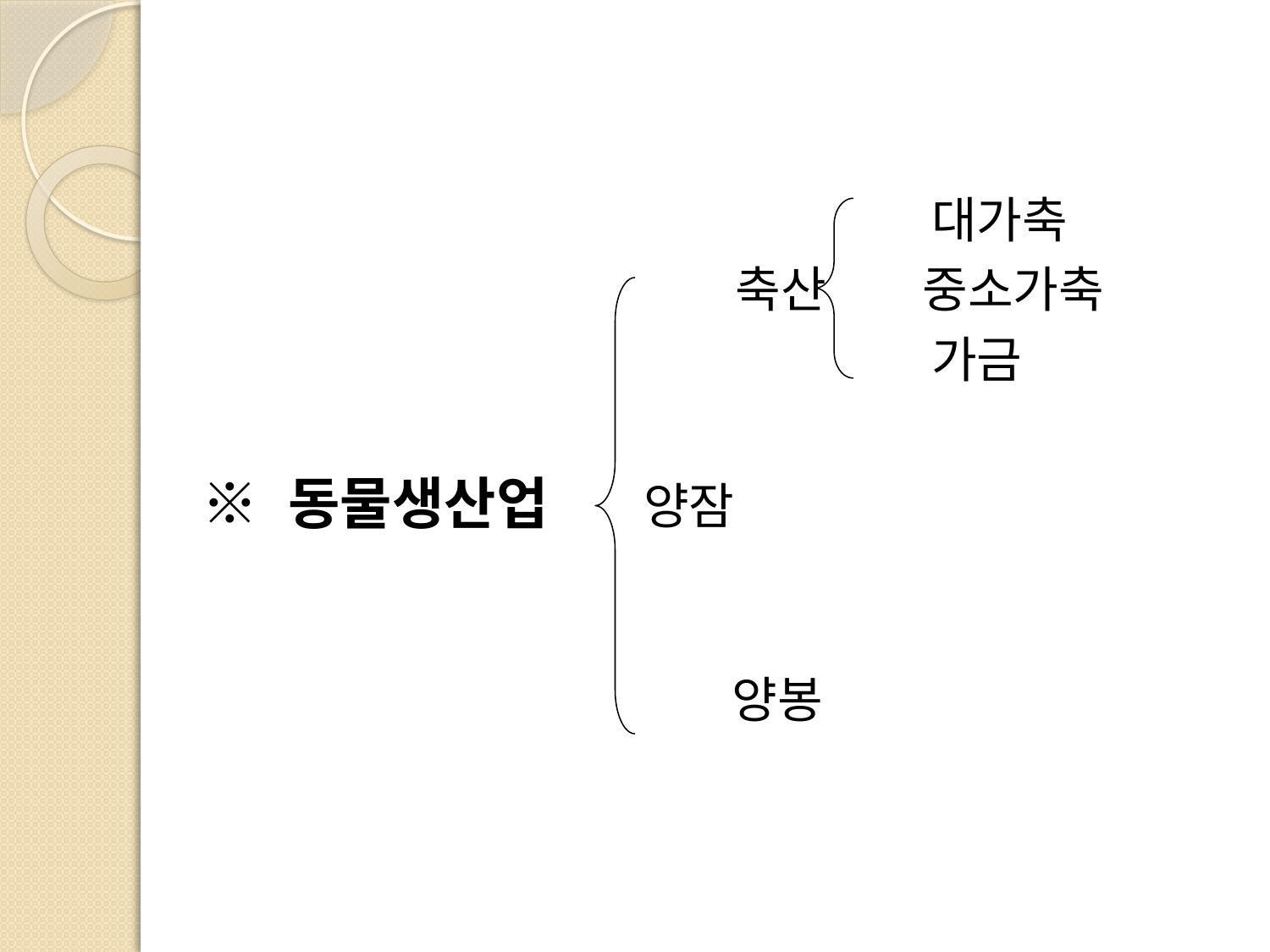

대가축
					 축산       중소가축
						      가금

	※ 동물생산업      양잠

					 양봉